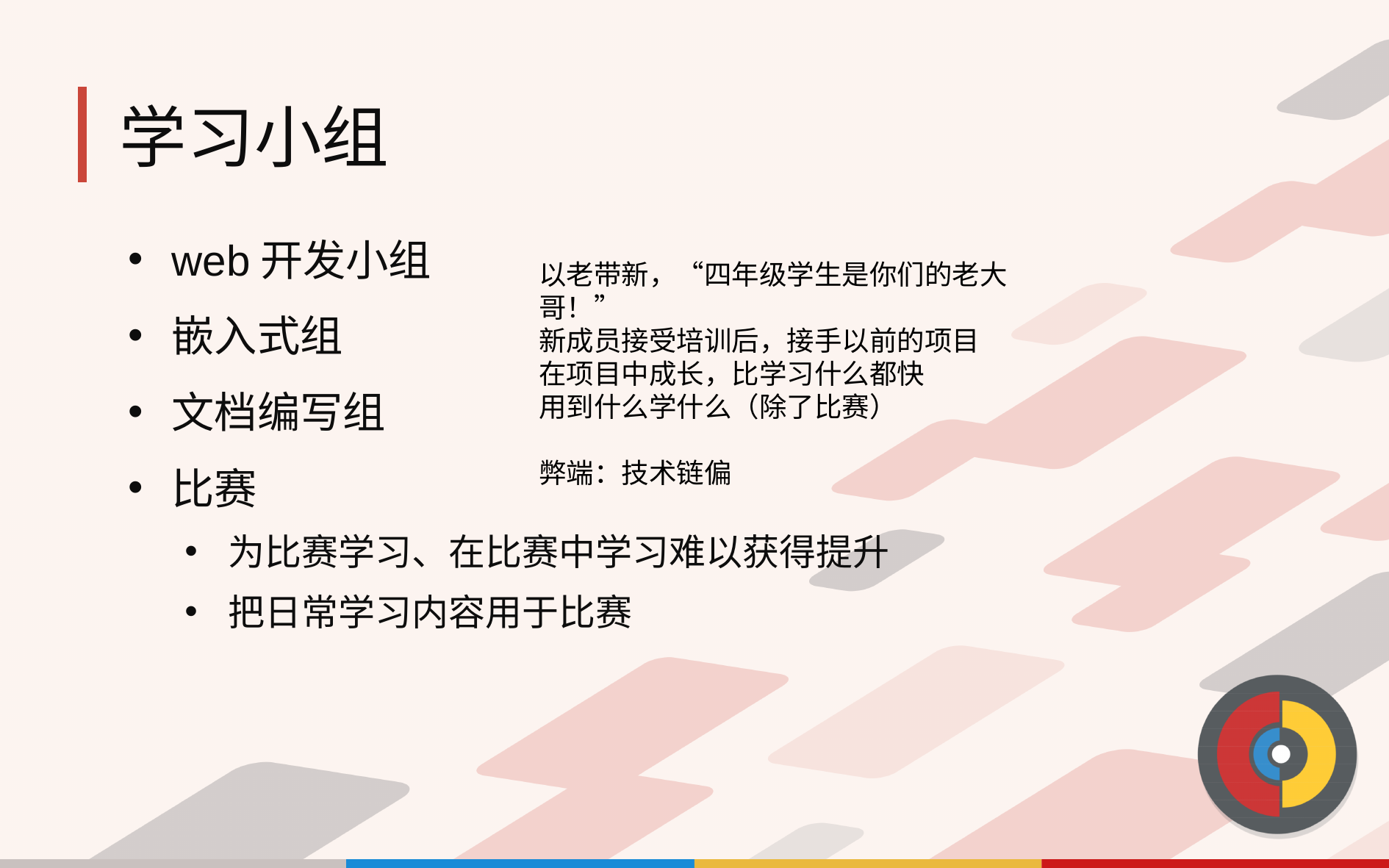

# 学习小组
web开发小组
嵌入式组
文档编写组
比赛
为比赛学习、在比赛中学习难以获得提升
把日常学习内容用于比赛
以老带新，“四年级学生是你们的老大哥！”
新成员接受培训后，接手以前的项目
在项目中成长，比学习什么都快
用到什么学什么（除了比赛）

弊端：技术链偏